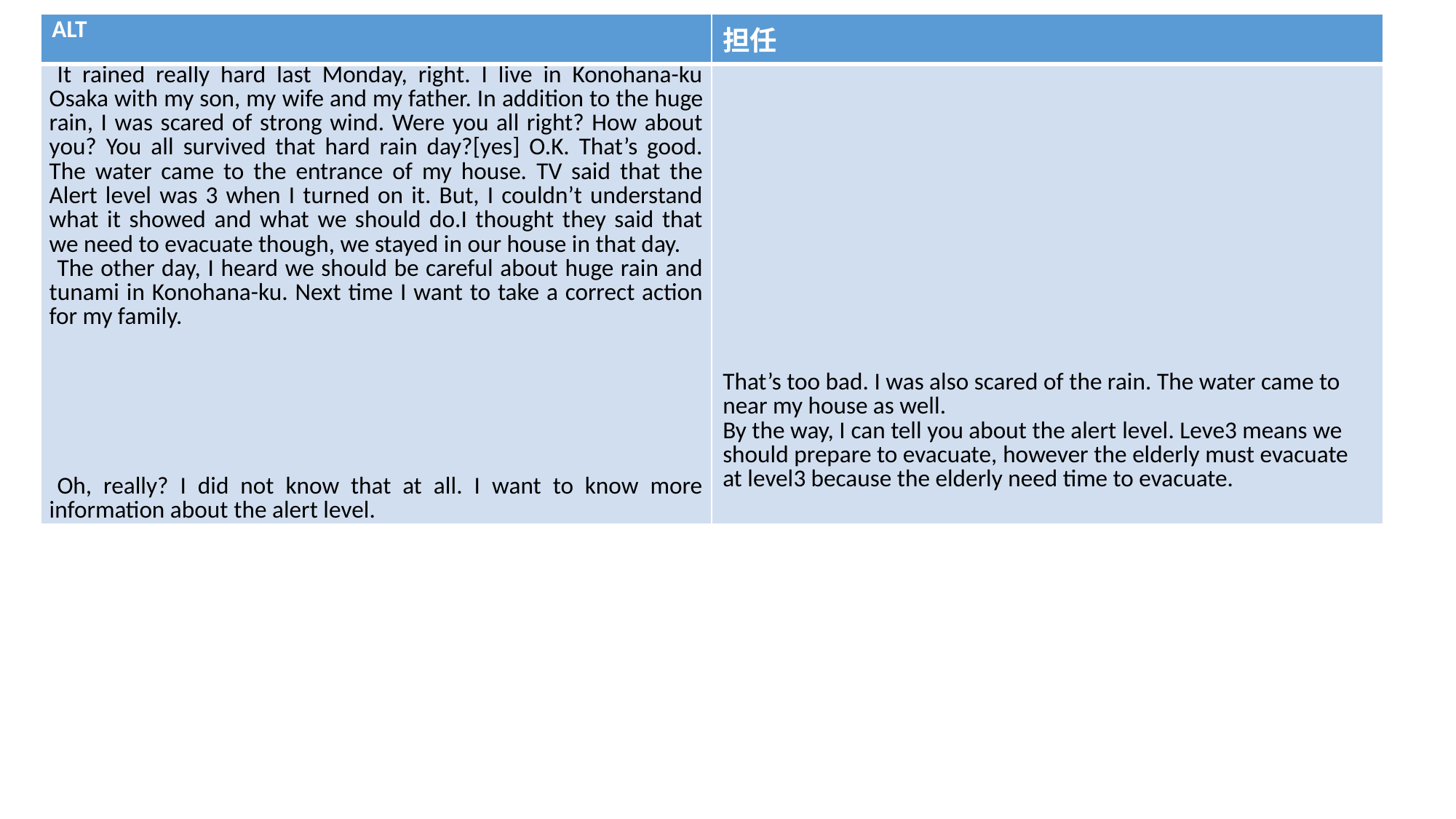

| ALT | 担任 |
| --- | --- |
| It rained really hard last Monday, right. I live in Konohana-ku Osaka with my son, my wife and my father. In addition to the huge rain, I was scared of strong wind. Were you all right? How about you? You all survived that hard rain day?[yes] O.K. That’s good. The water came to the entrance of my house. TV said that the Alert level was 3 when I turned on it. But, I couldn’t understand what it showed and what we should do.I thought they said that we need to evacuate though, we stayed in our house in that day. The other day, I heard we should be careful about huge rain and tunami in Konohana-ku. Next time I want to take a correct action for my family.         Oh, really? I did not know that at all. I want to know more information about the alert level. | That’s too bad. I was also scared of the rain. The water came to near my house as well. By the way, I can tell you about the alert level. Leve3 means we should prepare to evacuate, however the elderly must evacuate at level3 because the elderly need time to evacuate. |
#